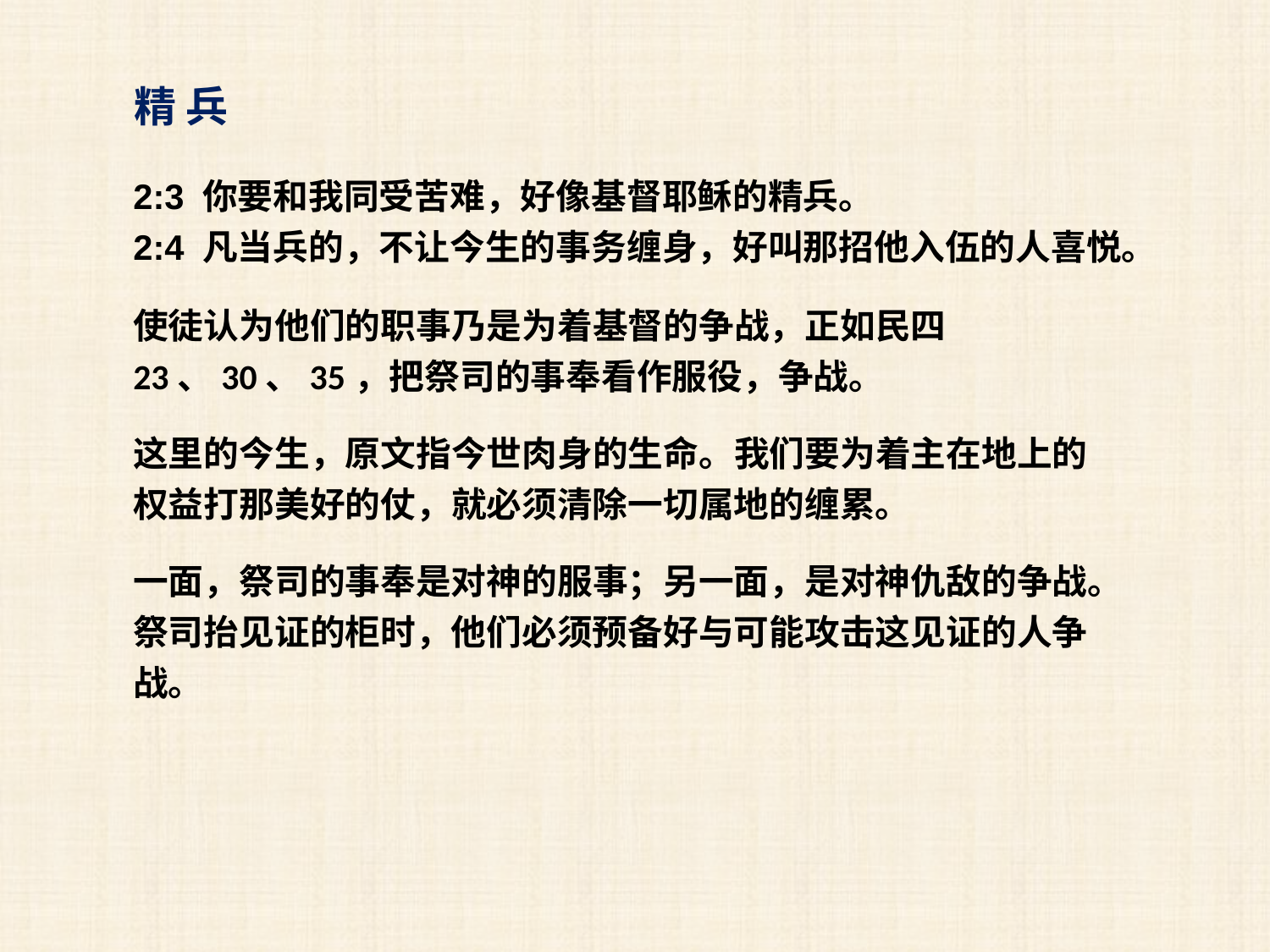

精 兵
2:3 你要和我同受苦难，好像基督耶稣的精兵。
2:4 凡当兵的，不让今生的事务缠身，好叫那招他入伍的人喜悦。
使徒认为他们的职事乃是为着基督的争战，正如民四23、30、35，把祭司的事奉看作服役，争战。
这里的今生，原文指今世肉身的生命。我们要为着主在地上的权益打那美好的仗，就必须清除一切属地的缠累。
一面，祭司的事奉是对神的服事；另一面，是对神仇敌的争战。祭司抬见证的柜时，他们必须预备好与可能攻击这见证的人争战。